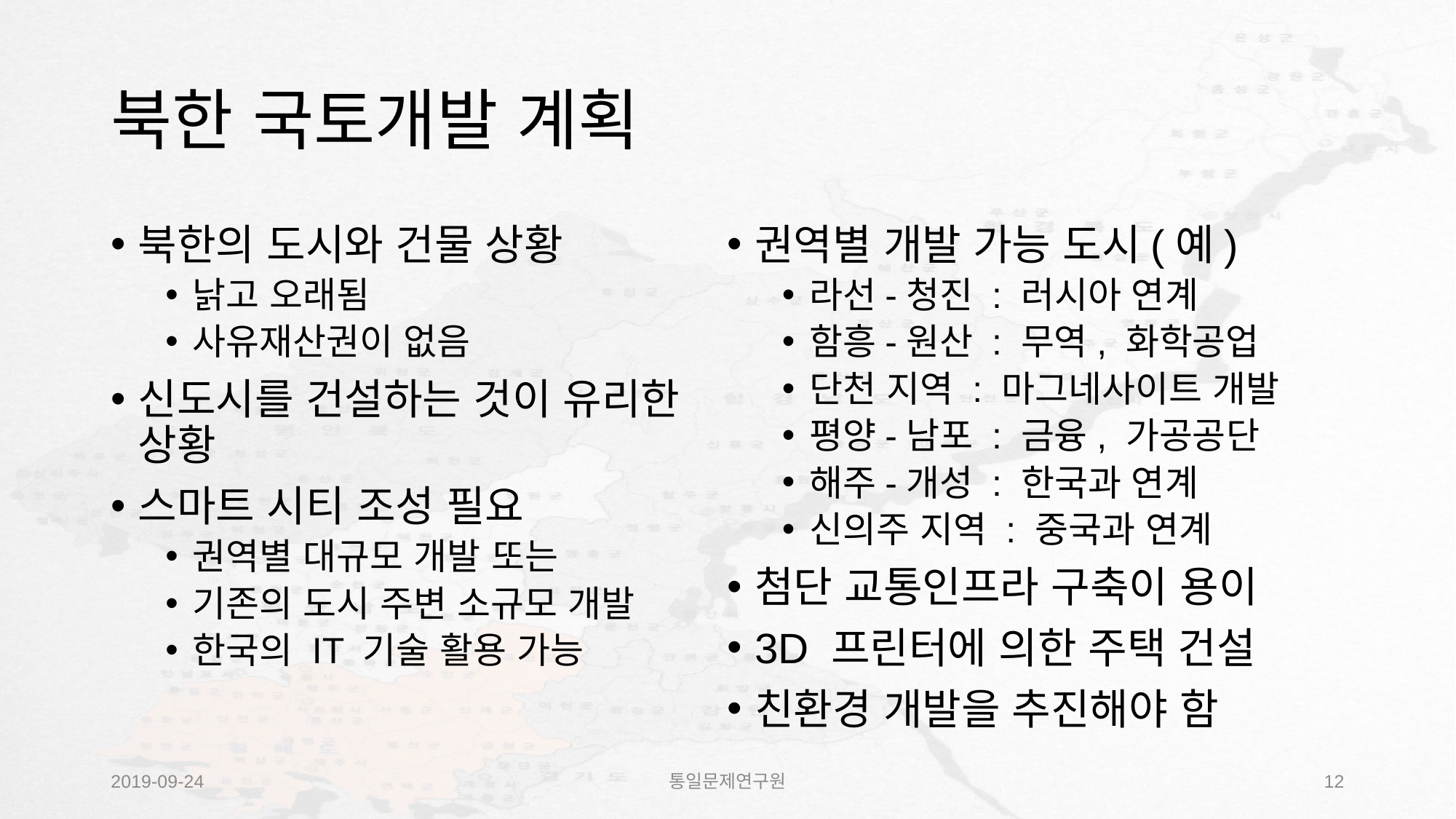

# 북한 국토개발 계획
북한의 도시와 건물 상황
낡고 오래됨
사유재산권이 없음
신도시를 건설하는 것이 유리한 상황
스마트 시티 조성 필요
권역별 대규모 개발 또는
기존의 도시 주변 소규모 개발
한국의 IT 기술 활용 가능

권역별 개발 가능 도시(예)
라선-청진 : 러시아 연계
함흥-원산 : 무역, 화학공업
단천 지역 : 마그네사이트 개발
평양-남포 : 금융, 가공공단
해주-개성 : 한국과 연계
신의주 지역 : 중국과 연계
첨단 교통인프라 구축이 용이
3D 프린터에 의한 주택 건설
친환경 개발을 추진해야 함

2019-09-24
통일문제연구원
12